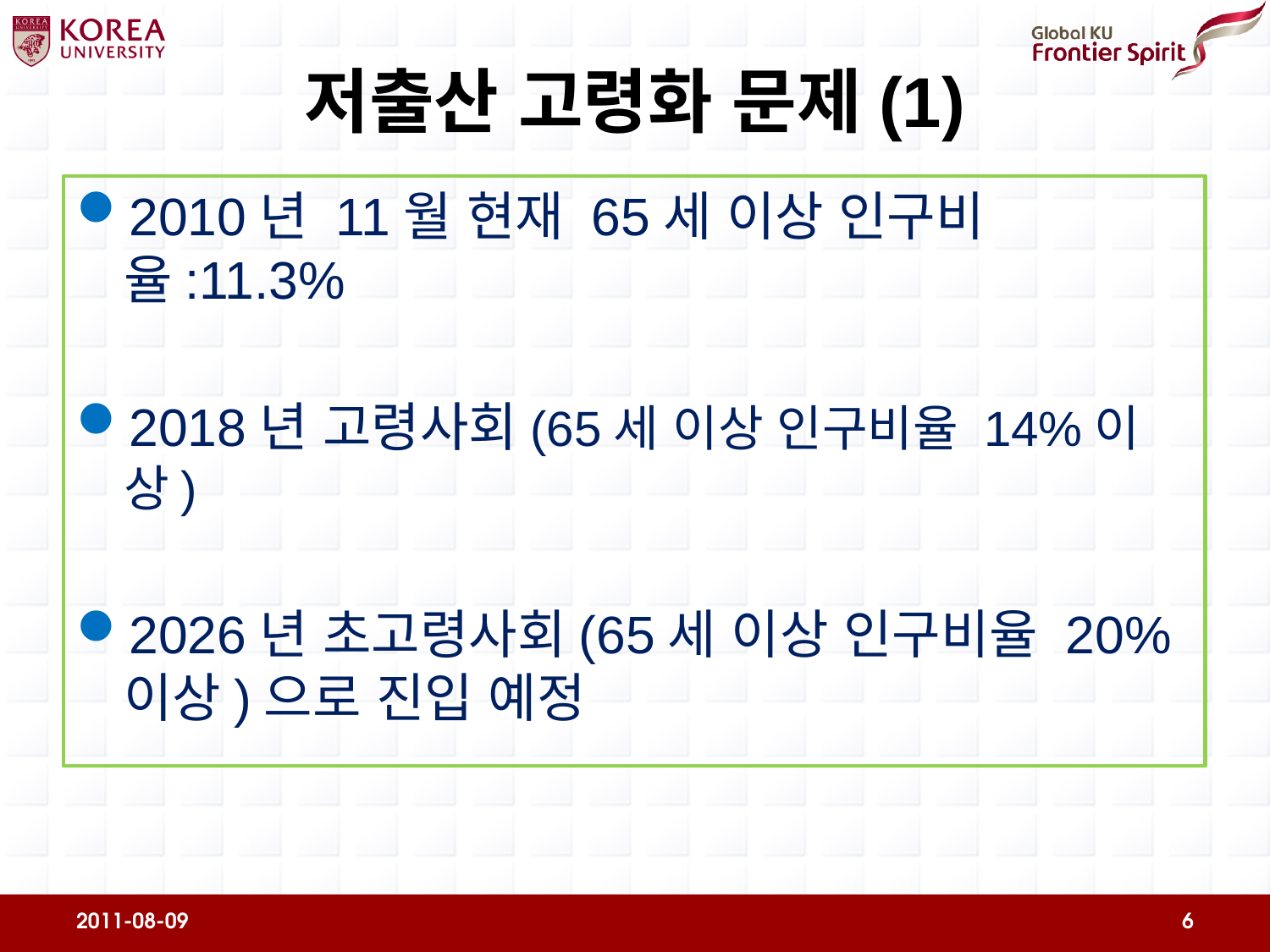

# 저출산 고령화 문제(1)
2010년 11월 현재 65세 이상 인구비율:11.3%

2018년 고령사회(65세 이상 인구비율 14%이상)

2026년 초고령사회(65세 이상 인구비율 20% 이상)으로 진입 예정
2011-08-09
6